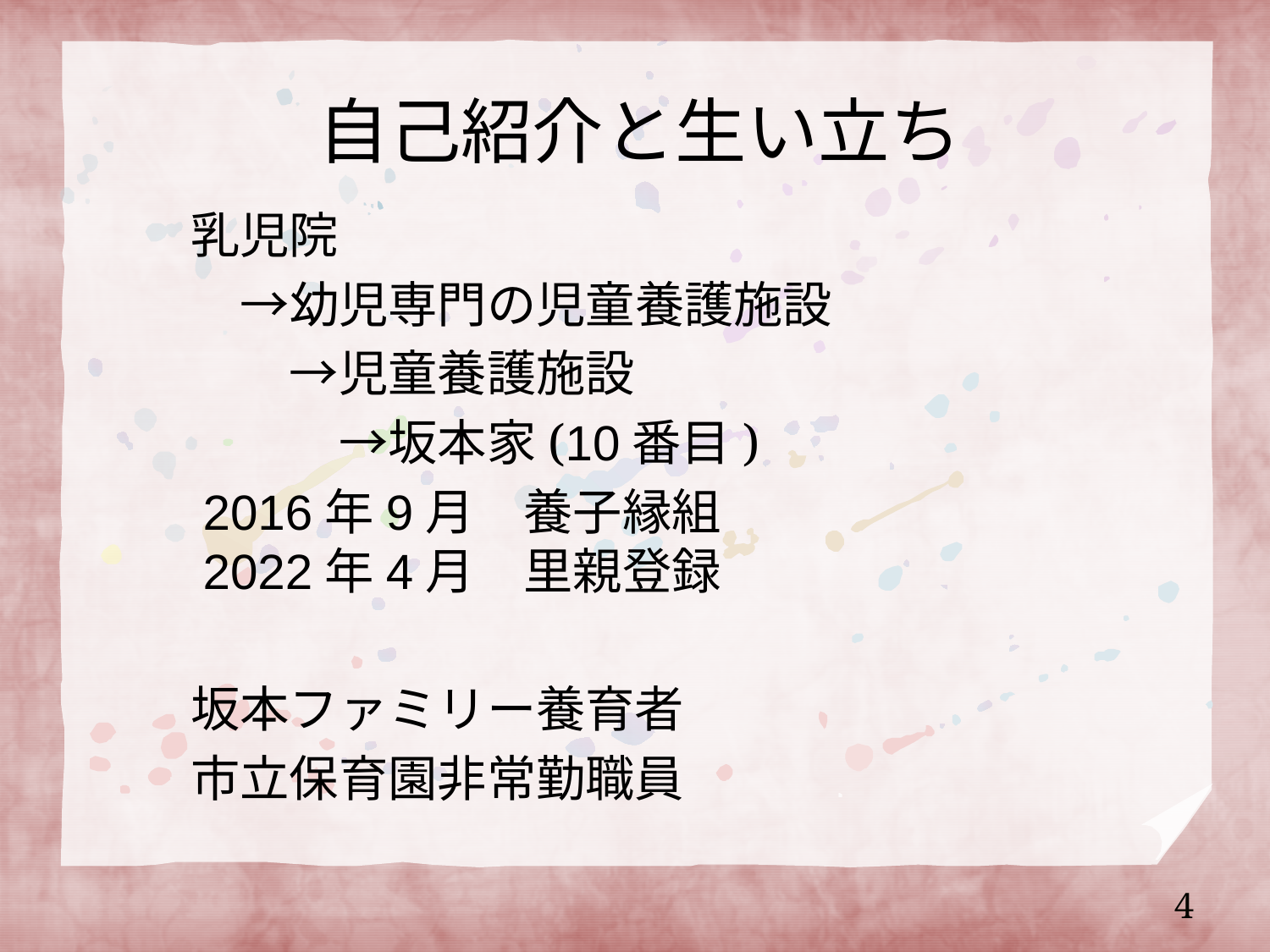

# 自己紹介と生い立ち
　乳児院
　　→幼児専門の児童養護施設
　　　→児童養護施設
　　　　→坂本家(10番目)
　2016年9月　養子縁組
　2022年4月　里親登録

　坂本ファミリー養育者
　市立保育園非常勤職員
4